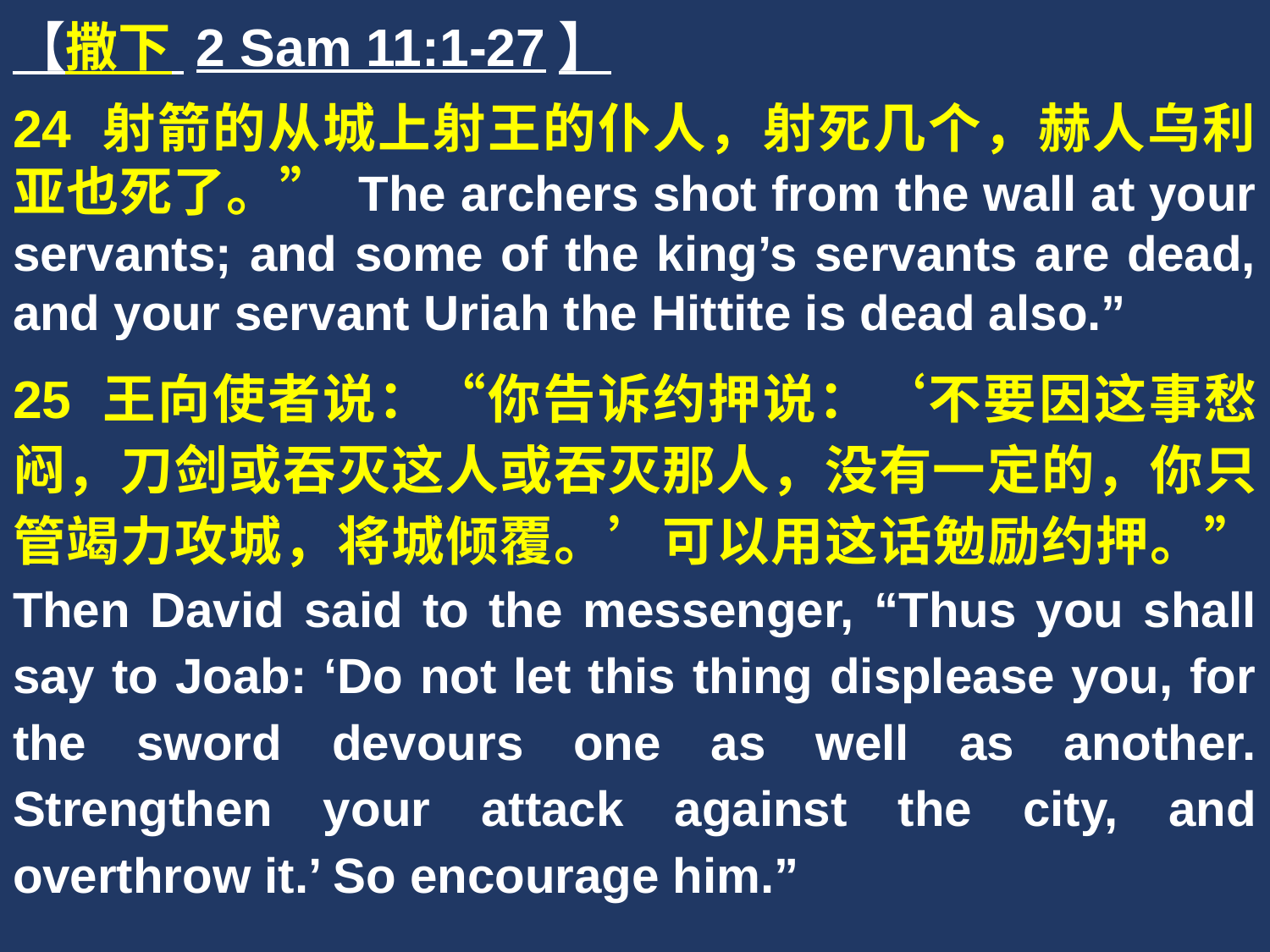

【撒下 2 Sam 11:1-27】
24 射箭的从城上射王的仆人，射死几个，赫人乌利亚也死了。” The archers shot from the wall at your servants; and some of the king’s servants are dead, and your servant Uriah the Hittite is dead also.”
25 王向使者说：“你告诉约押说：‘不要因这事愁闷，刀剑或吞灭这人或吞灭那人，没有一定的，你只管竭力攻城，将城倾覆。’可以用这话勉励约押。” Then David said to the messenger, “Thus you shall say to Joab: ‘Do not let this thing displease you, for the sword devours one as well as another. Strengthen your attack against the city, and overthrow it.’ So encourage him.”